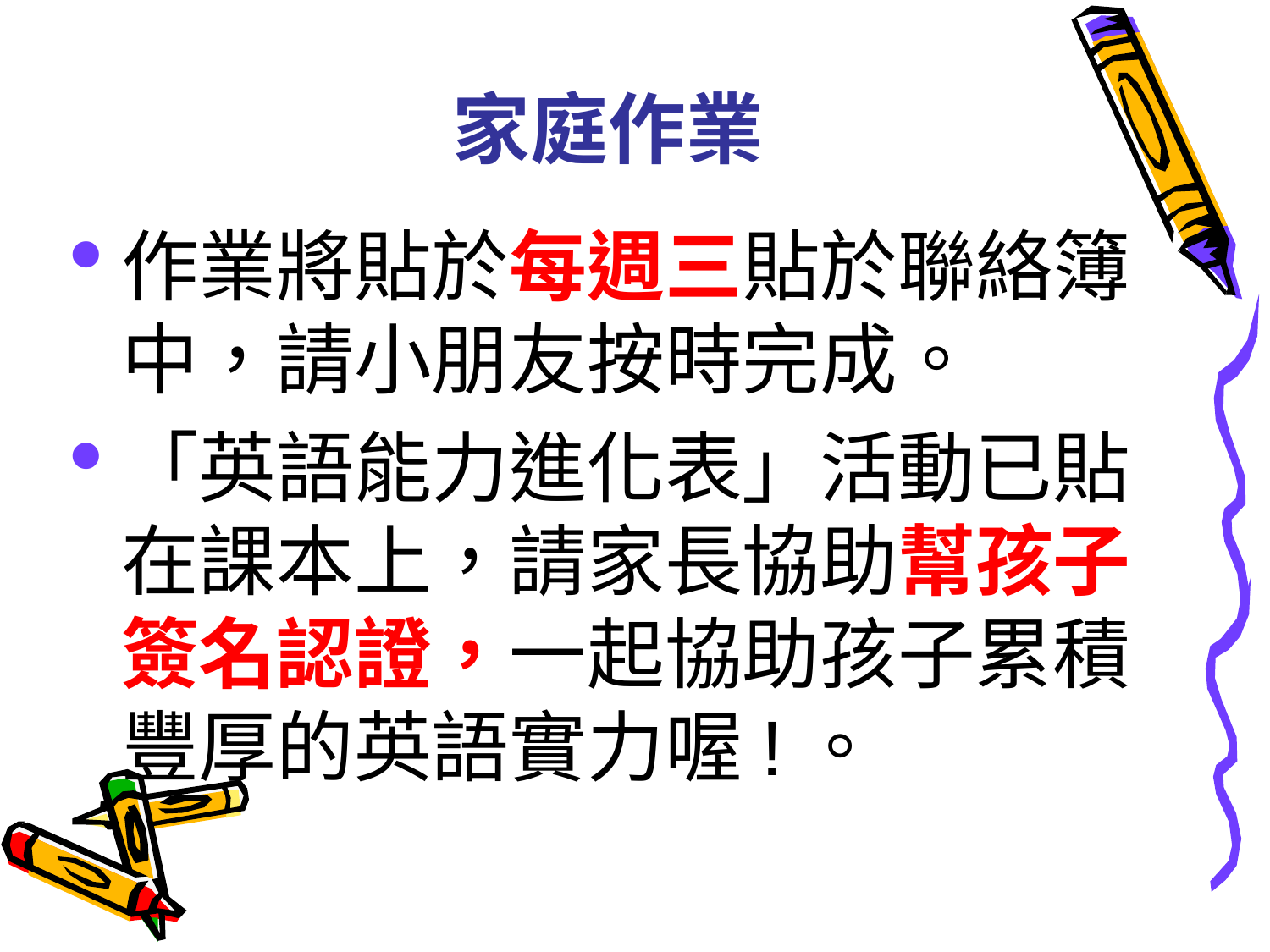

# 家庭作業
作業將貼於每週三貼於聯絡簿中，請小朋友按時完成。
「英語能力進化表」活動已貼在課本上，請家長協助幫孩子簽名認證，一起協助孩子累積豐厚的英語實力喔!。